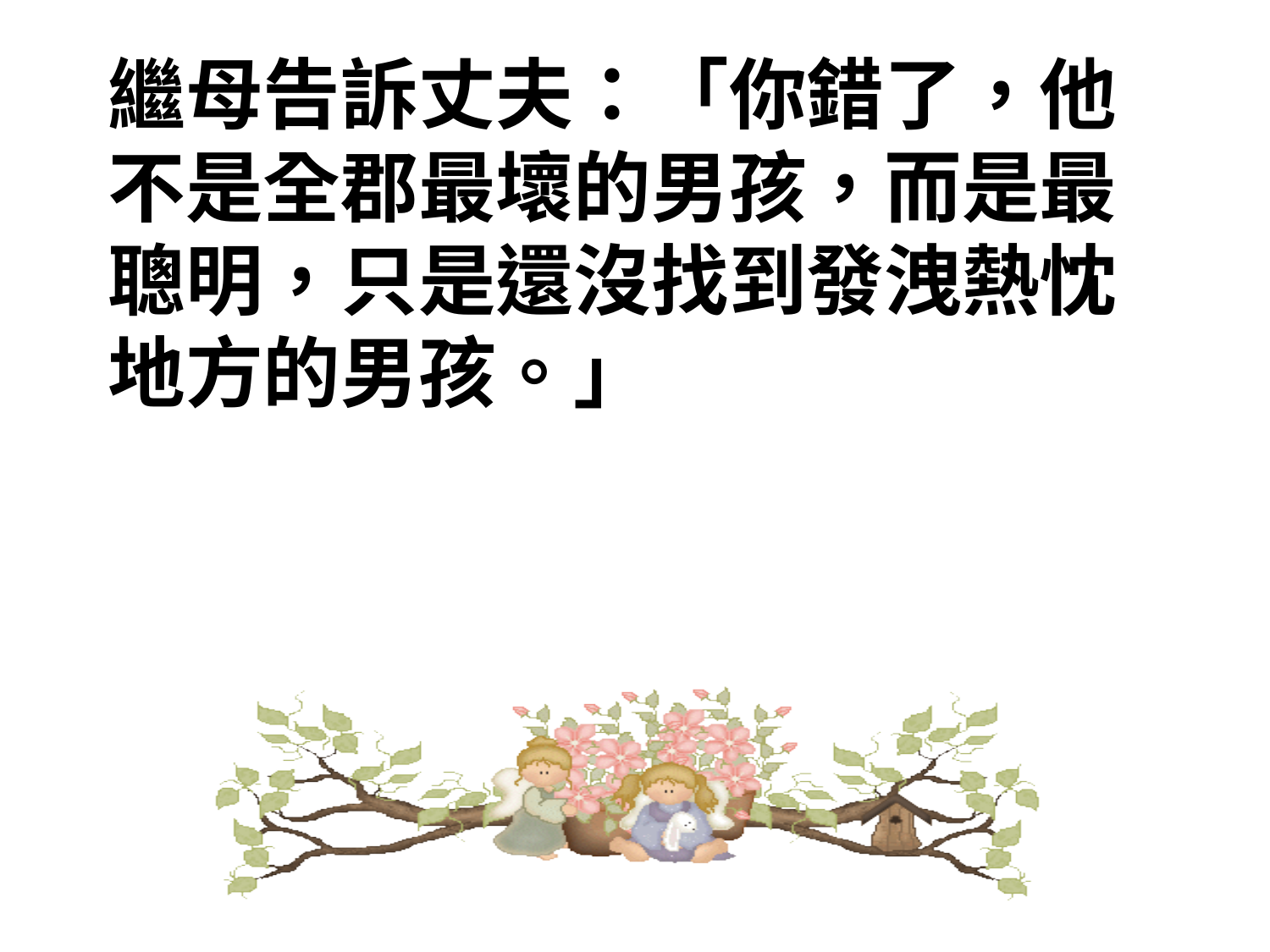

# 繼母告訴丈夫：「你錯了，他不是全郡最壞的男孩，而是最聰明，只是還沒找到發洩熱忱地方的男孩。」